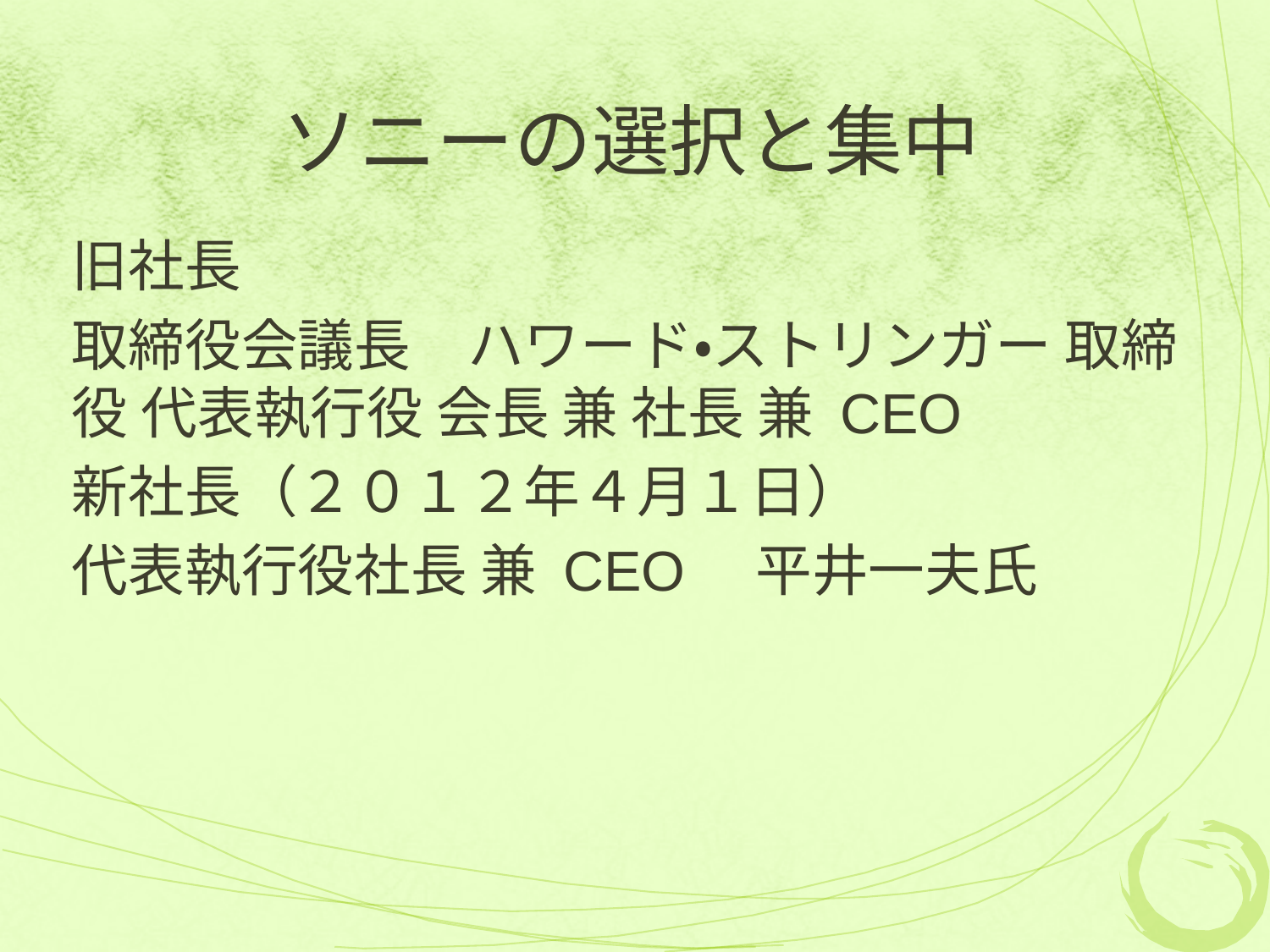

# ソニーの選択と集中
旧社長
取締役会議長　ハワード・ストリンガー 取締役 代表執行役 会長 兼 社長 兼 CEO
新社長（２０１２年４月１日）
代表執行役社長 兼 CEO　平井一夫氏